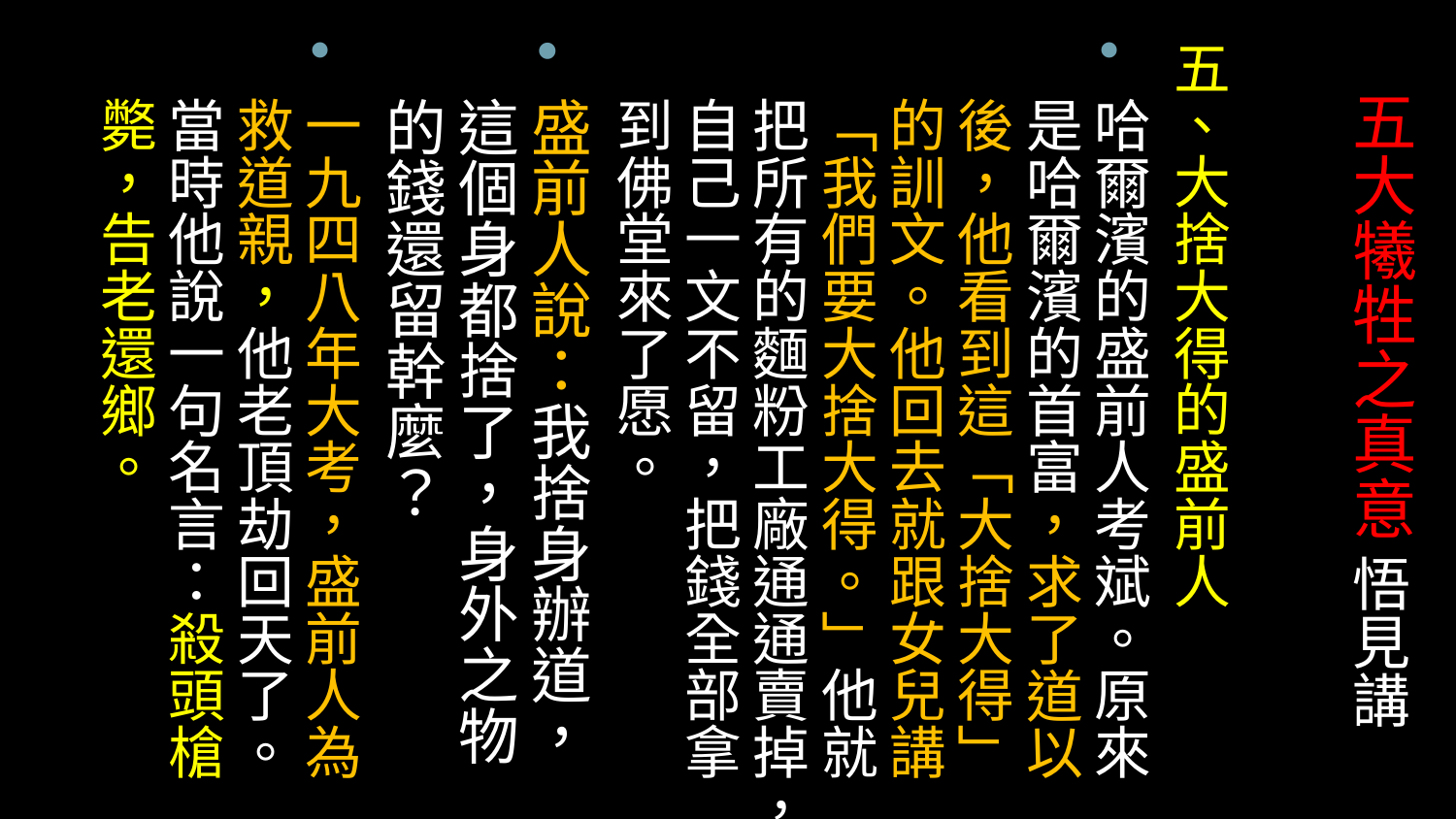

五、大捨大得的盛前人
哈爾濱的盛前人考斌。原來是哈爾濱的首富，求了道以後，他看到這﹁大捨大得﹂的訓文。他回去就跟女兒講﹁我們要大捨大得。﹂他就把所有的麵粉工廠通通賣掉，自己一文不留，把錢全部拿到佛堂來了愿。
盛前人說：我捨身辦道，這個身都捨了，身外之物的錢還留幹麼？
一九四八年大考，盛前人為救道親，他老頂劫回天了。當時他說一句名言：殺頭槍斃，告老還鄉。
# 五大犧牲之真意 悟見講